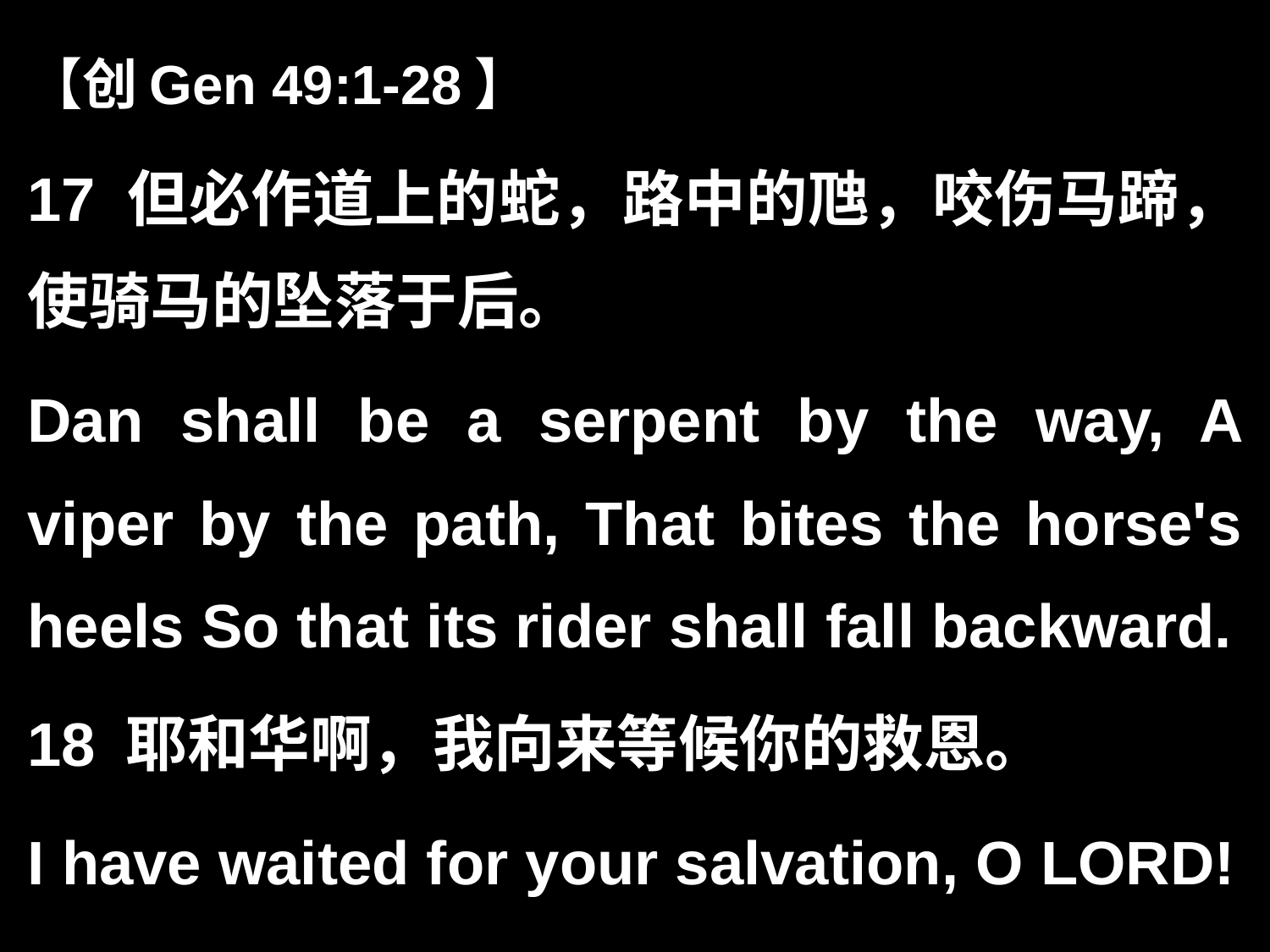

【创Gen 49:1-28】
17 但必作道上的蛇，路中的虺，咬伤马蹄，使骑马的坠落于后。
Dan shall be a serpent by the way, A viper by the path, That bites the horse's heels So that its rider shall fall backward.
18 耶和华啊，我向来等候你的救恩。
I have waited for your salvation, O LORD!